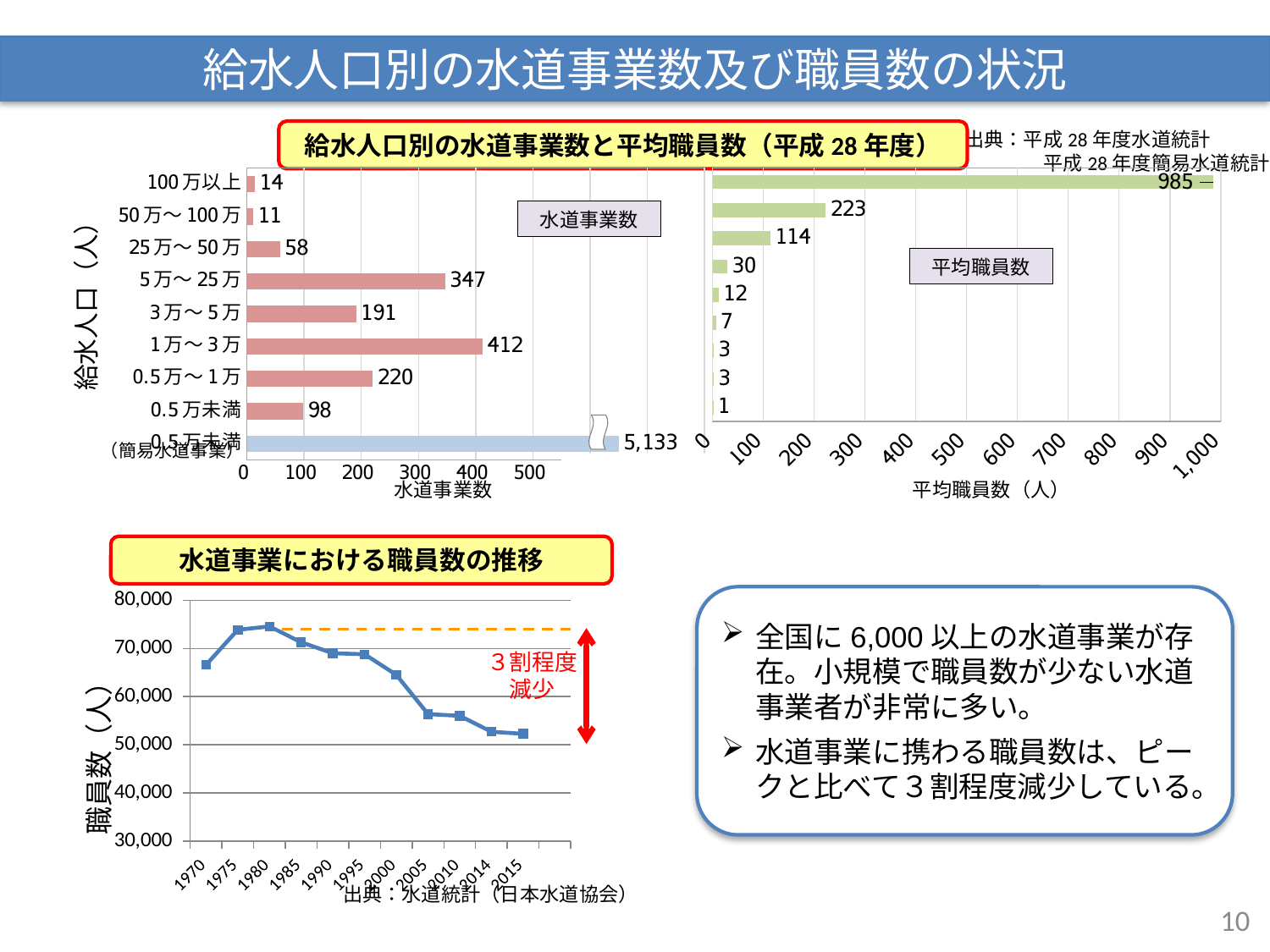

給水人口別の水道事業数及び職員数の状況
出典：平成28年度水道統計
　　　　平成28年度簡易水道統計
給水人口別の水道事業数と平均職員数（平成28年度）

### Chart

| Category |  |
|---|---|
| 0.5万未満 | 650.0 |
| 0.5万未満 | 98.0 |
| 0.5万～1万 | 220.0 |
| 1万～3万 | 412.0 |
| 3万～5万 | 191.0 |
| 5万～25万 | 347.0 |
| 25万～50万 | 58.0 |
| 50万～100万 | 11.0 |
| 100万以上 | 14.0 |

### Chart

| Category |  |
|---|---|
| 0.5万人未満（簡易水道事業） | 1.0 |
| 0.5万人未満 | 3.0 |
| 0.5万人～1万人 | 3.0 |
| 1万人～3万人 | 7.0 |
| 3万人～5万人 | 12.0 |
| 5万人～25万人 | 30.0 |
| 25万人～50万人 | 114.0 |
| 50万人～100万人 | 223.0 |
| 100万人以上 | 985.0 |
水道事業数
平均職員数
給水人口（人）

（簡易水道事業）

水道事業数
平均職員数（人）
水道事業における職員数の推移
全国に6,000以上の水道事業が存在。小規模で職員数が少ない水道事業者が非常に多い。
水道事業に携わる職員数は、ピークと比べて３割程度減少している。

### Chart

| Category |  |
|---|---|
| 1970 | 66594.0 |
| 1975 | 73856.0 |
| 1980 | 74561.0 |
| 1985 | 71266.0 |
| 1990 | 68991.0 |
| 1995 | 68781.0 |
| 2000 | 64526.0 |
| 2005 | 56373.0 |
| 2010 | 56022.0 |
| 2014 | 52715.0 |
| 2015 | 52290.0 |
|  | None |
３割程度減少

出典：水道統計（日本水道協会）

10